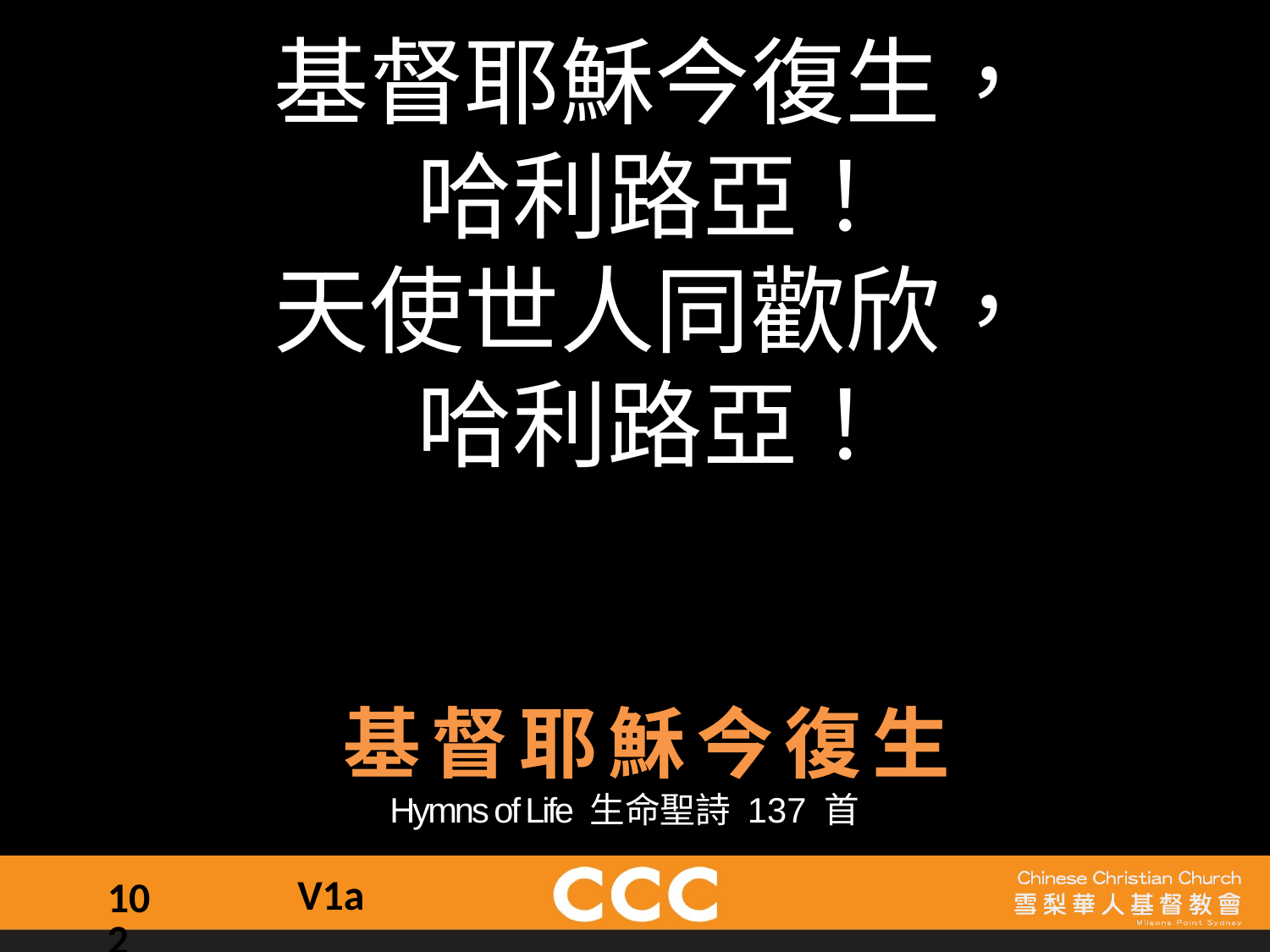

基督耶穌今復生，
哈利路亞！
天使世人同歡欣，
哈利路亞！
基督耶穌今復生
Hymns of Life 生命聖詩 137 首
V1a
102